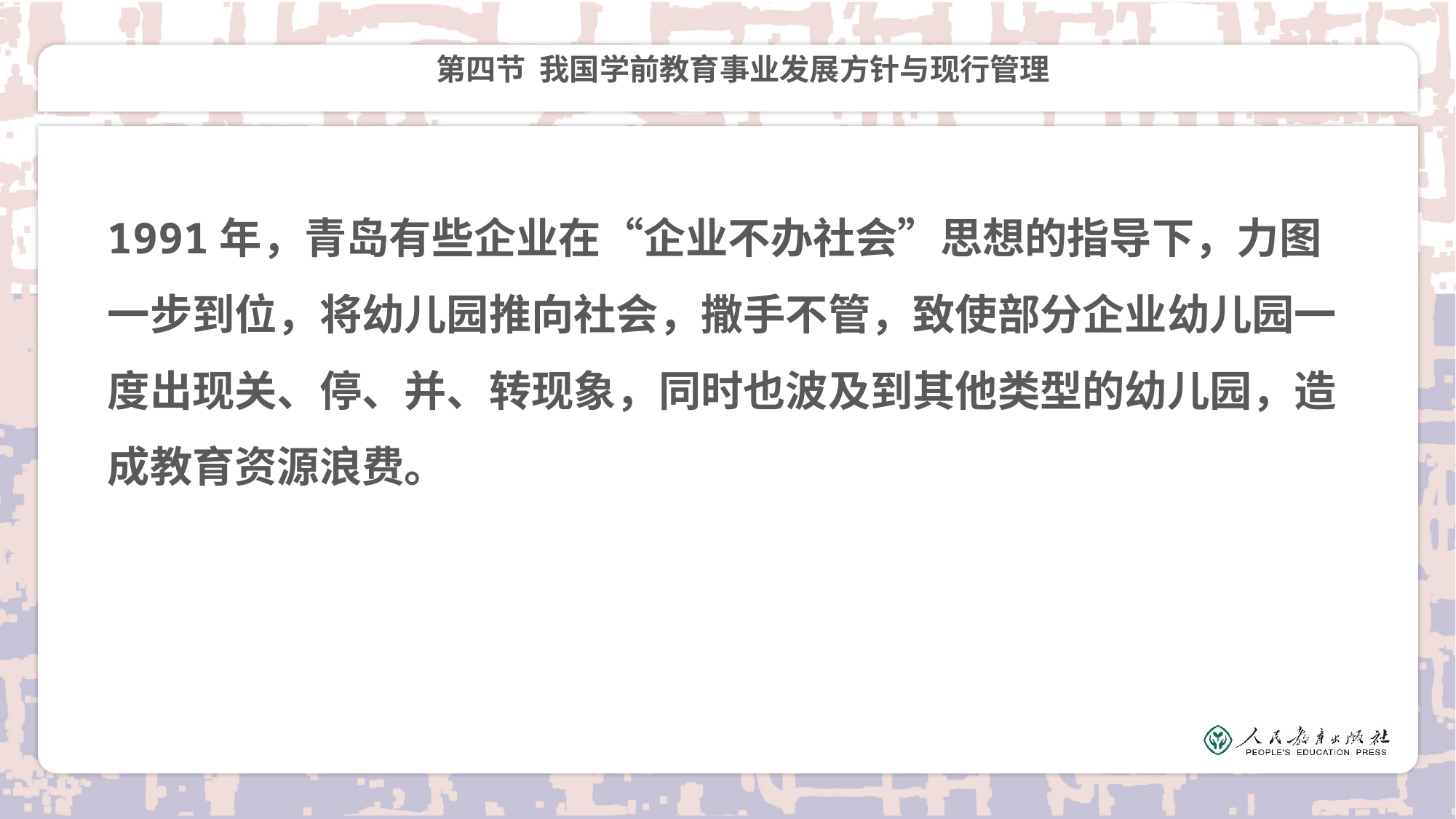

# 第四节  我国学前教育事业发展方针与现行管理
1991年，青岛有些企业在“企业不办社会”思想的指导下，力图一步到位，将幼儿园推向社会，撒手不管，致使部分企业幼儿园一度出现关、停、并、转现象，同时也波及到其他类型的幼儿园，造成教育资源浪费。